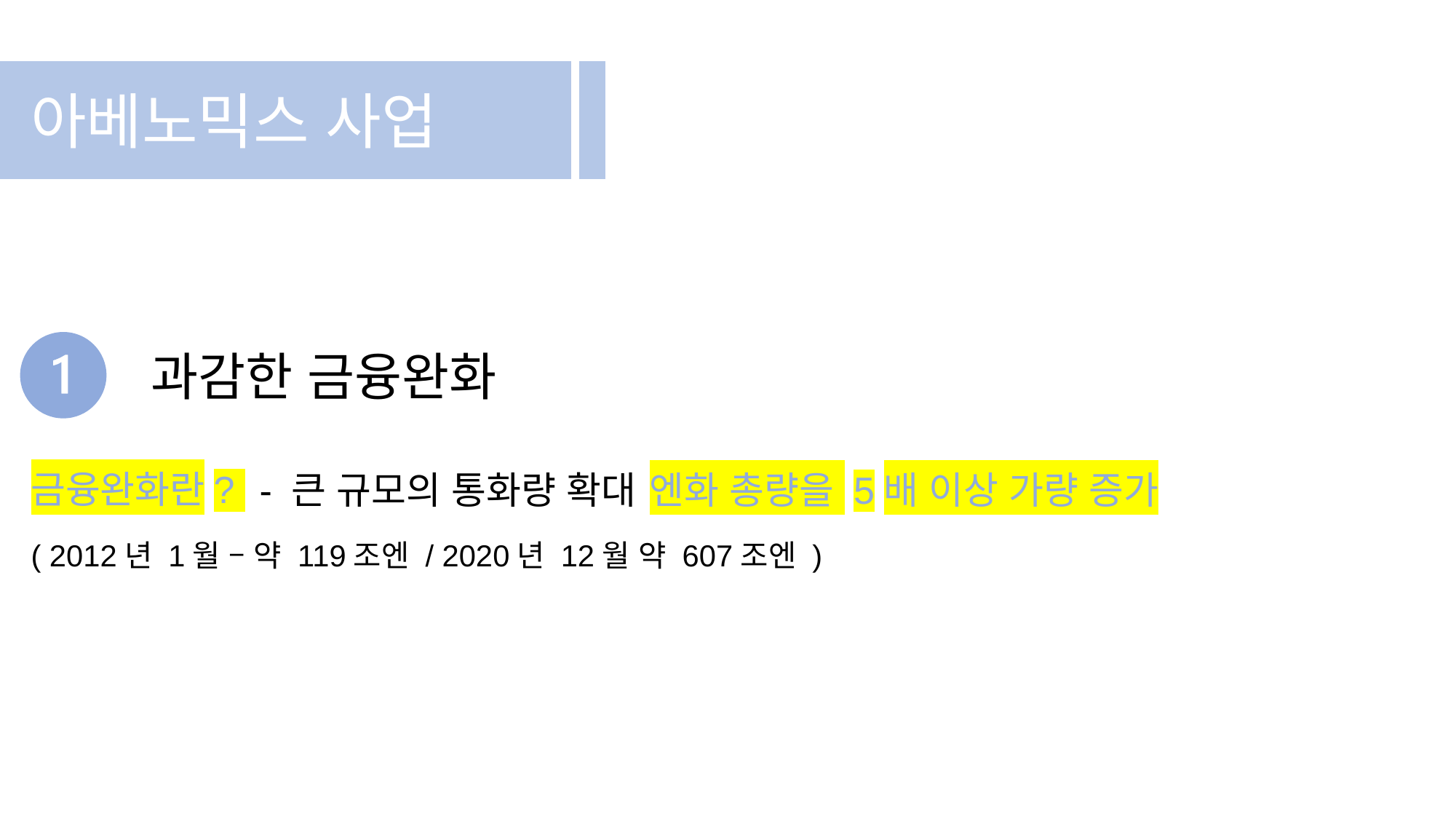

아베노믹스 사업

과감한 금융완화
금융완화란?
- 큰 규모의 통화량 확대
엔화 총량을 5배 이상 가량 증가
( 2012년 1월 – 약 119조엔 / 2020년 12월 약 607조엔 )